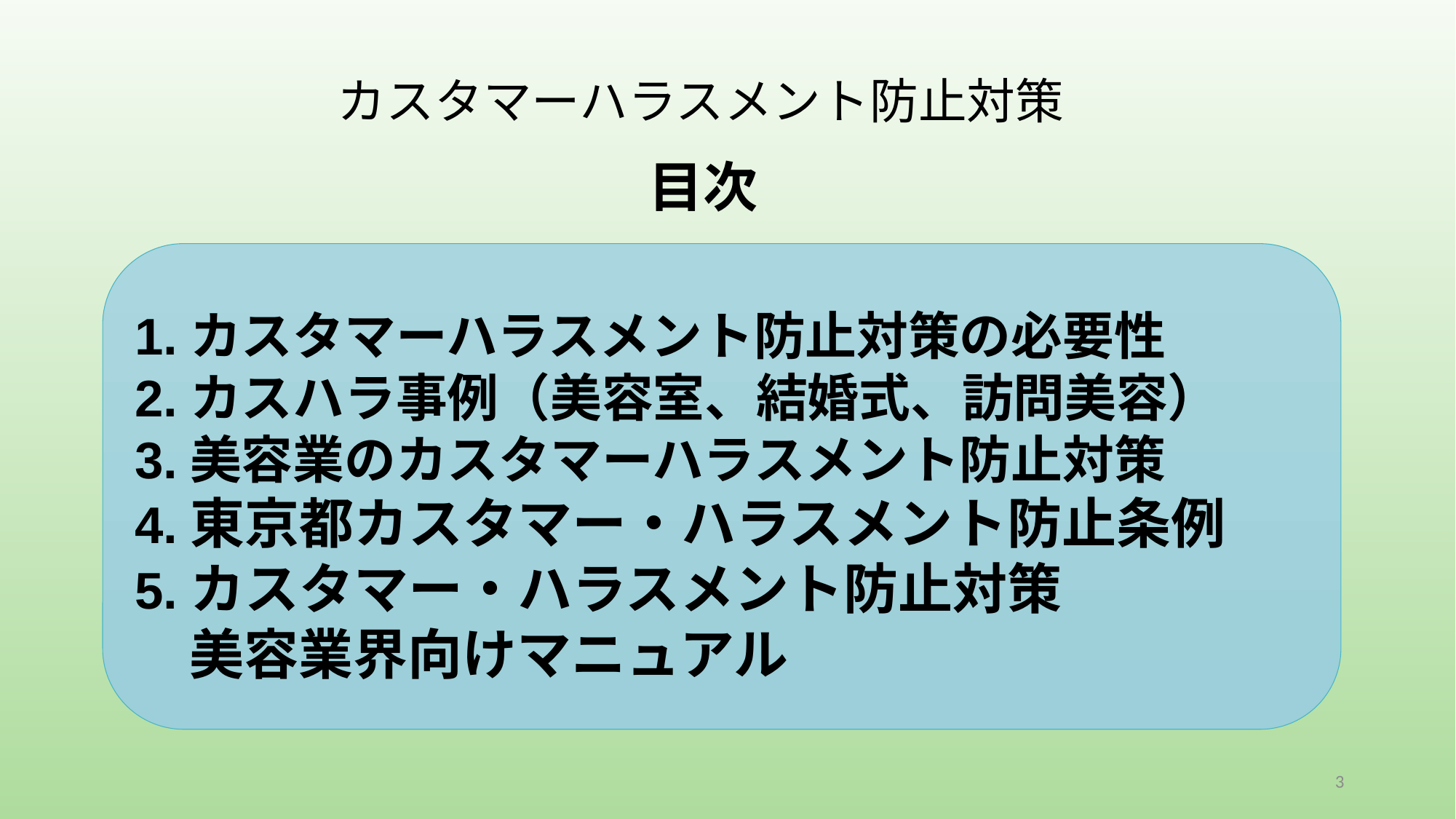

カスタマーハラスメント防止対策
目次

1.カスタマーハラスメント防止対策の必要性
2.カスハラ事例（美容室、結婚式、訪問美容）
3.美容業のカスタマーハラスメント防止対策
4.東京都カスタマー・ハラスメント防止条例
5.カスタマー・ハラスメント防止対策
　美容業界向けマニュアル

3